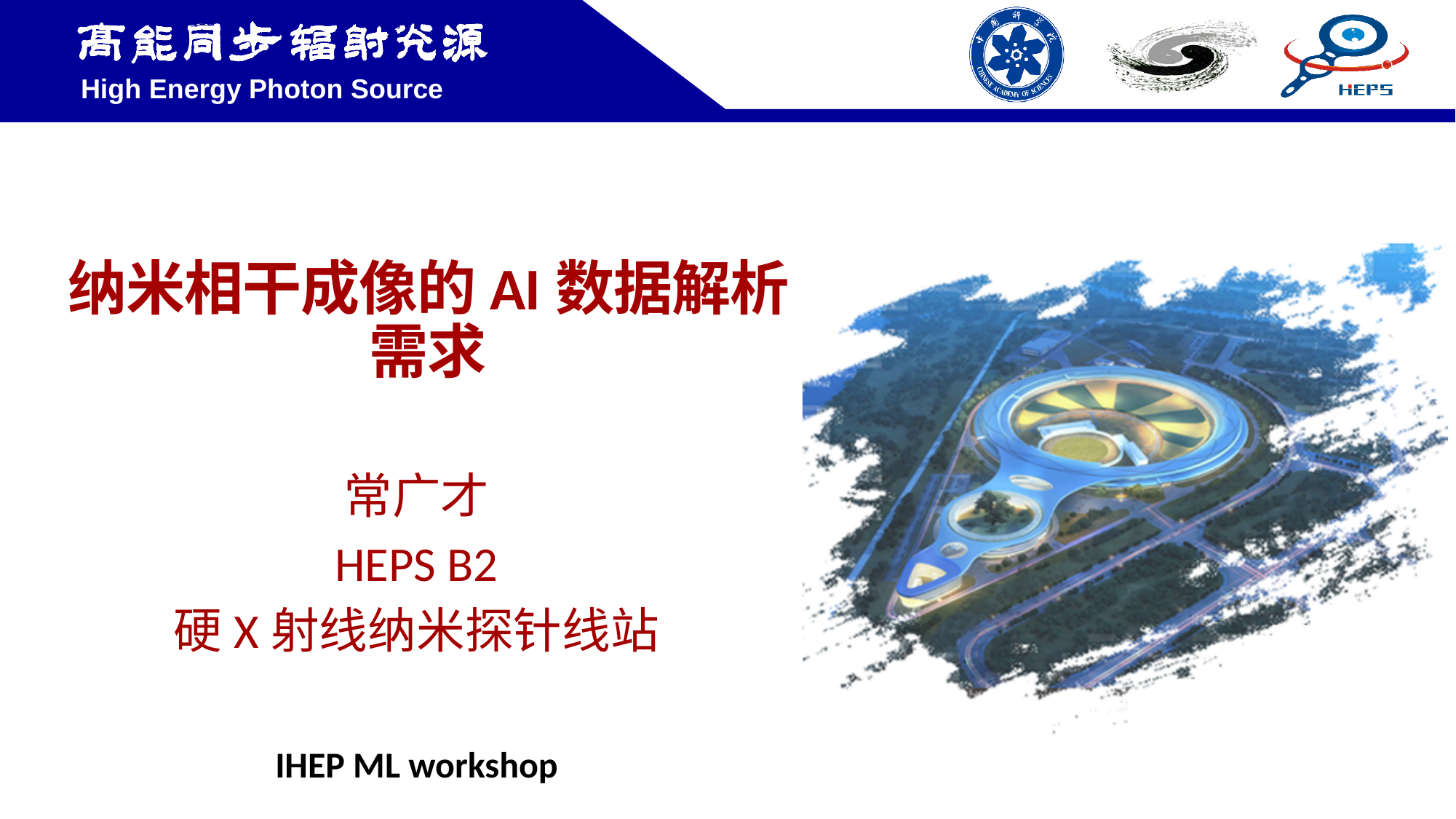

# 纳米相干成像的AI数据解析需求
常广才
HEPS B2
硬X射线纳米探针线站
IHEP ML workshop